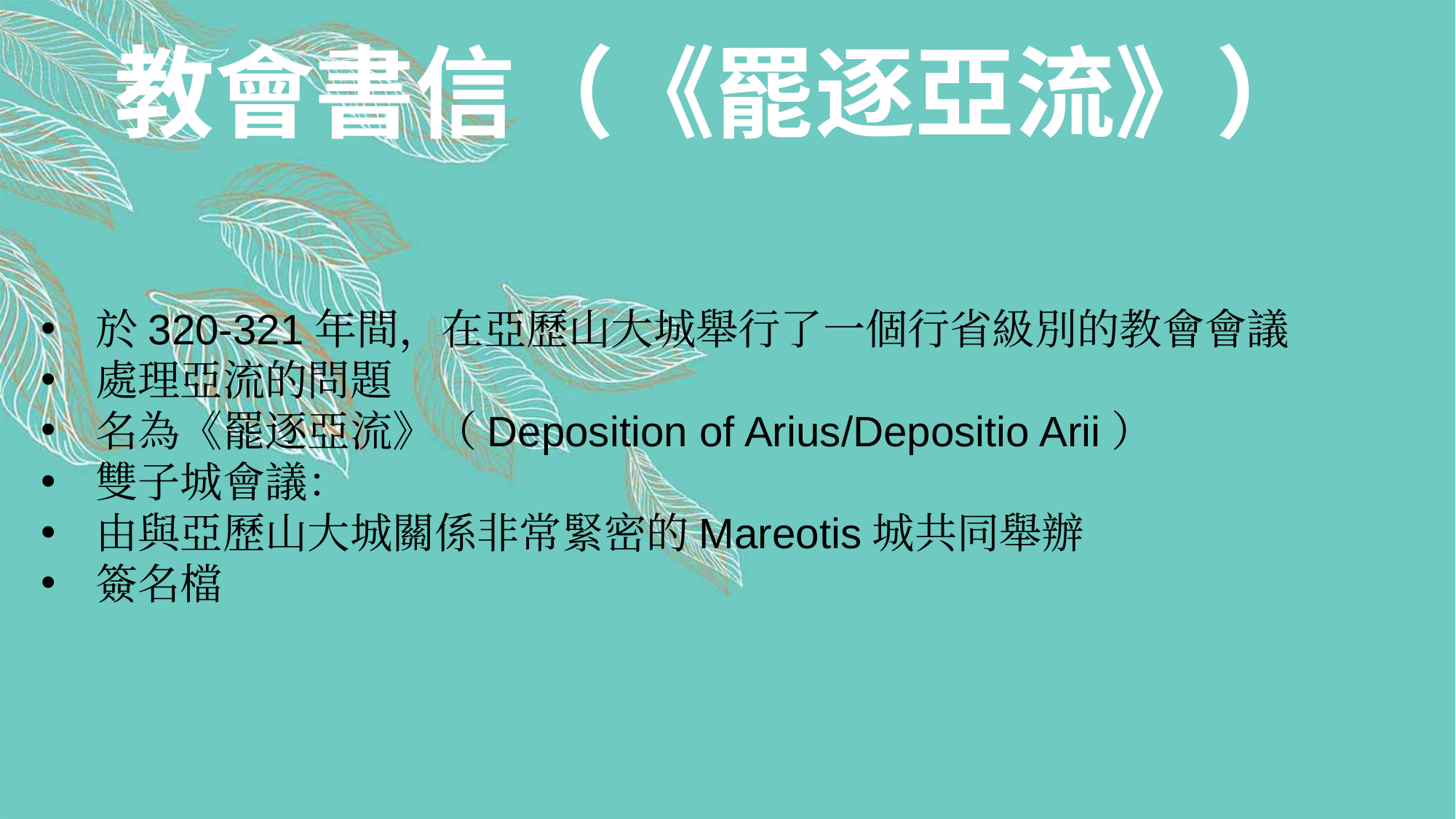

教會書信（《罷逐亞流》）
於320-321年間，在亞歷山大城舉行了一個行省級別的教會會議
處理亞流的問題
名為《罷逐亞流》（Deposition of Arius/Depositio Arii）
雙子城會議：
由與亞歷山大城關係非常緊密的Mareotis城共同舉辦
簽名檔